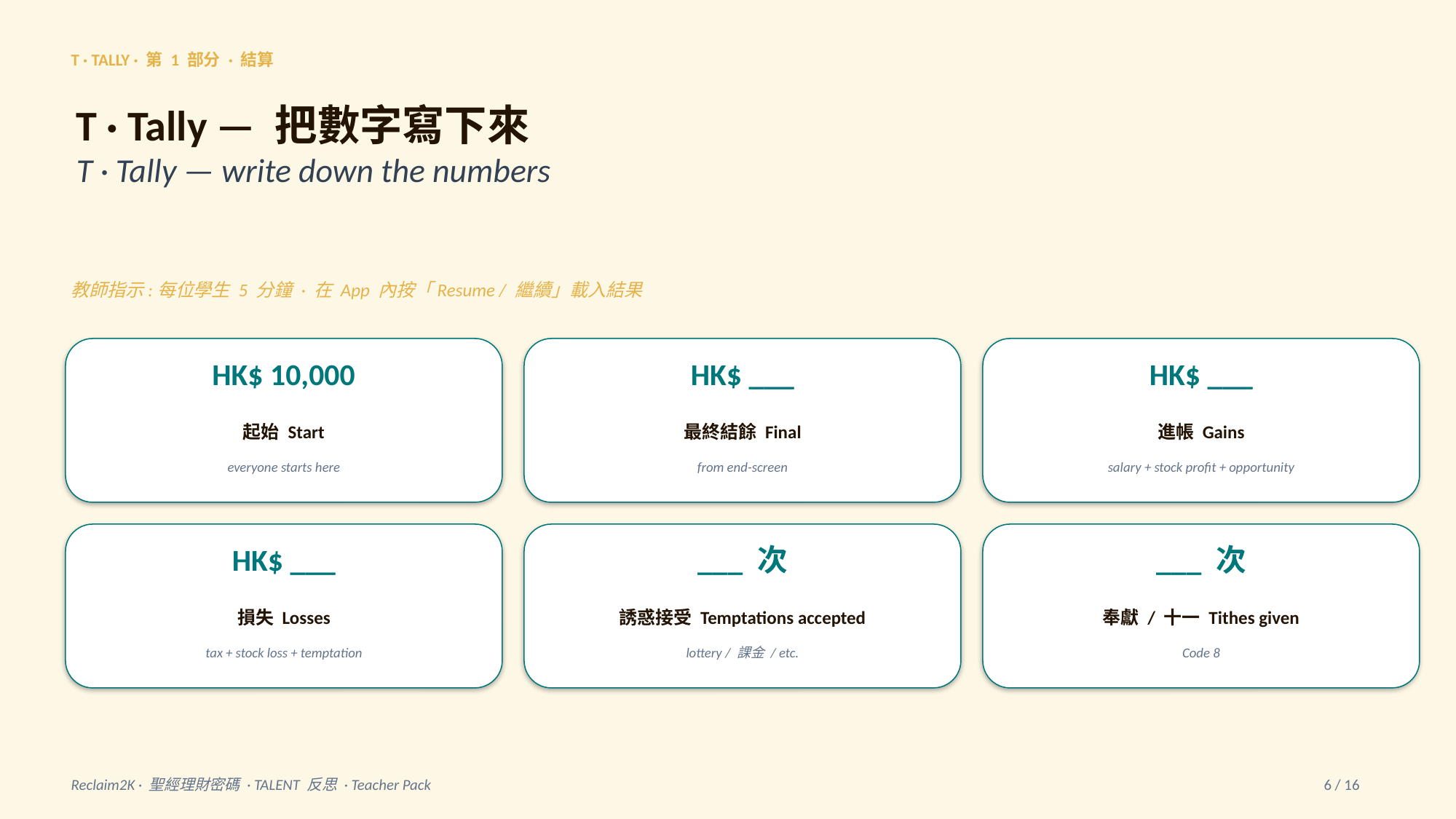

T · TALLY · 第 1 部分 · 結算
T · Tally — 把數字寫下來
T · Tally — write down the numbers
教師指示:每位學生 5 分鐘 · 在 App 內按「Resume / 繼續」載入結果

HK$ 10,000
HK$ ___
HK$ ___
起始 Start
最終結餘 Final
進帳 Gains
everyone starts here
from end-screen
salary + stock profit + opportunity

HK$ ___
___ 次
___ 次
損失 Losses
誘惑接受 Temptations accepted
奉獻 / 十一 Tithes given
tax + stock loss + temptation
lottery / 課金 / etc.
Code 8
Reclaim2K · 聖經理財密碼 · TALENT 反思 · Teacher Pack
6 / 16